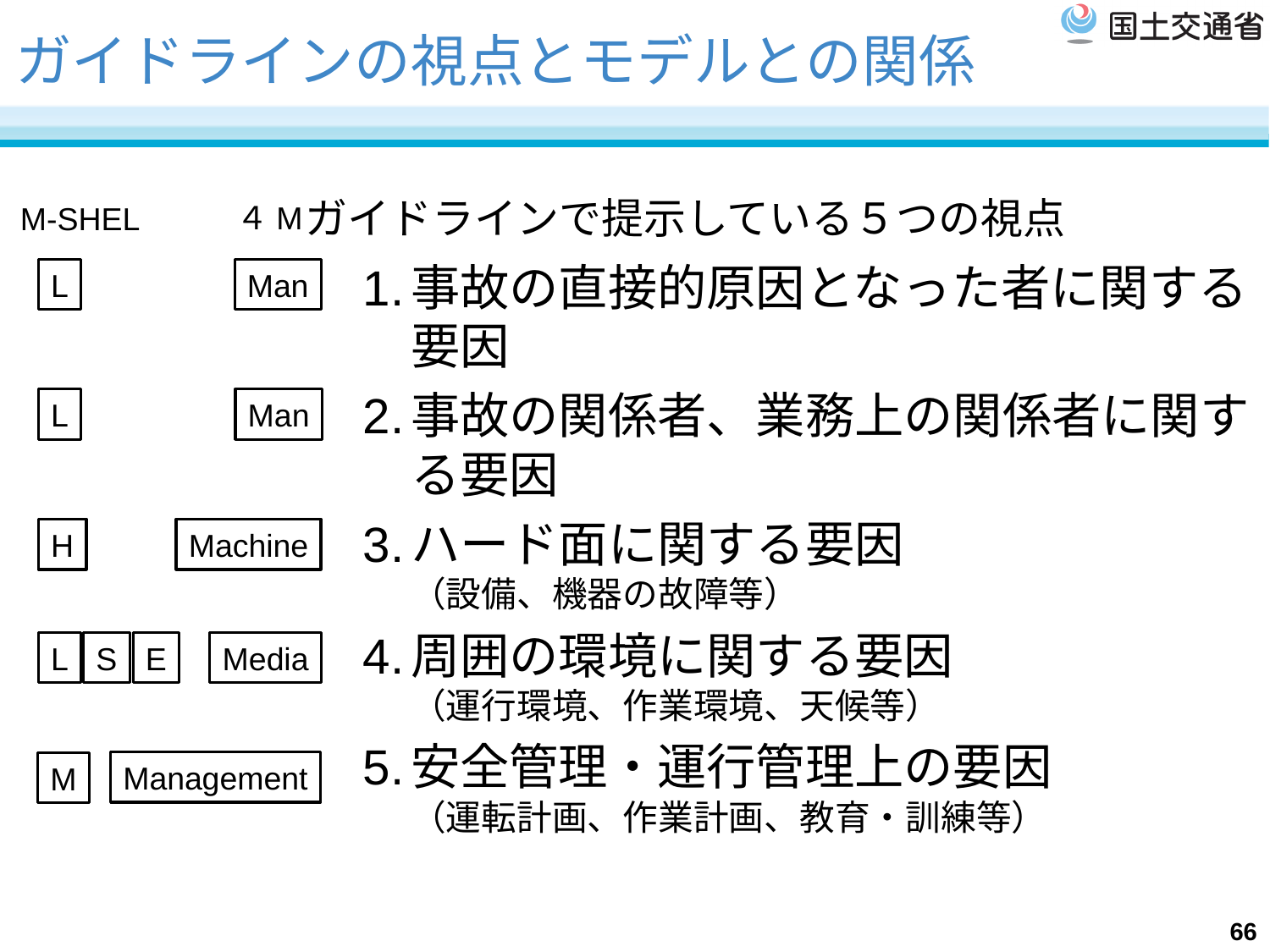

# ガイドラインの視点とモデルとの関係
ガイドラインで提示している５つの視点
４M
M-SHEL
事故の直接的原因となった者に関する
要因
事故の関係者、業務上の関係者に関する要因
ハード面に関する要因
（設備、機器の故障等）
周囲の環境に関する要因
（運行環境、作業環境、天候等）
安全管理・運行管理上の要因
（運転計画、作業計画、教育・訓練等）

L
Man
L
Man
H
Machine
L
S
E
Media
Management
M
66